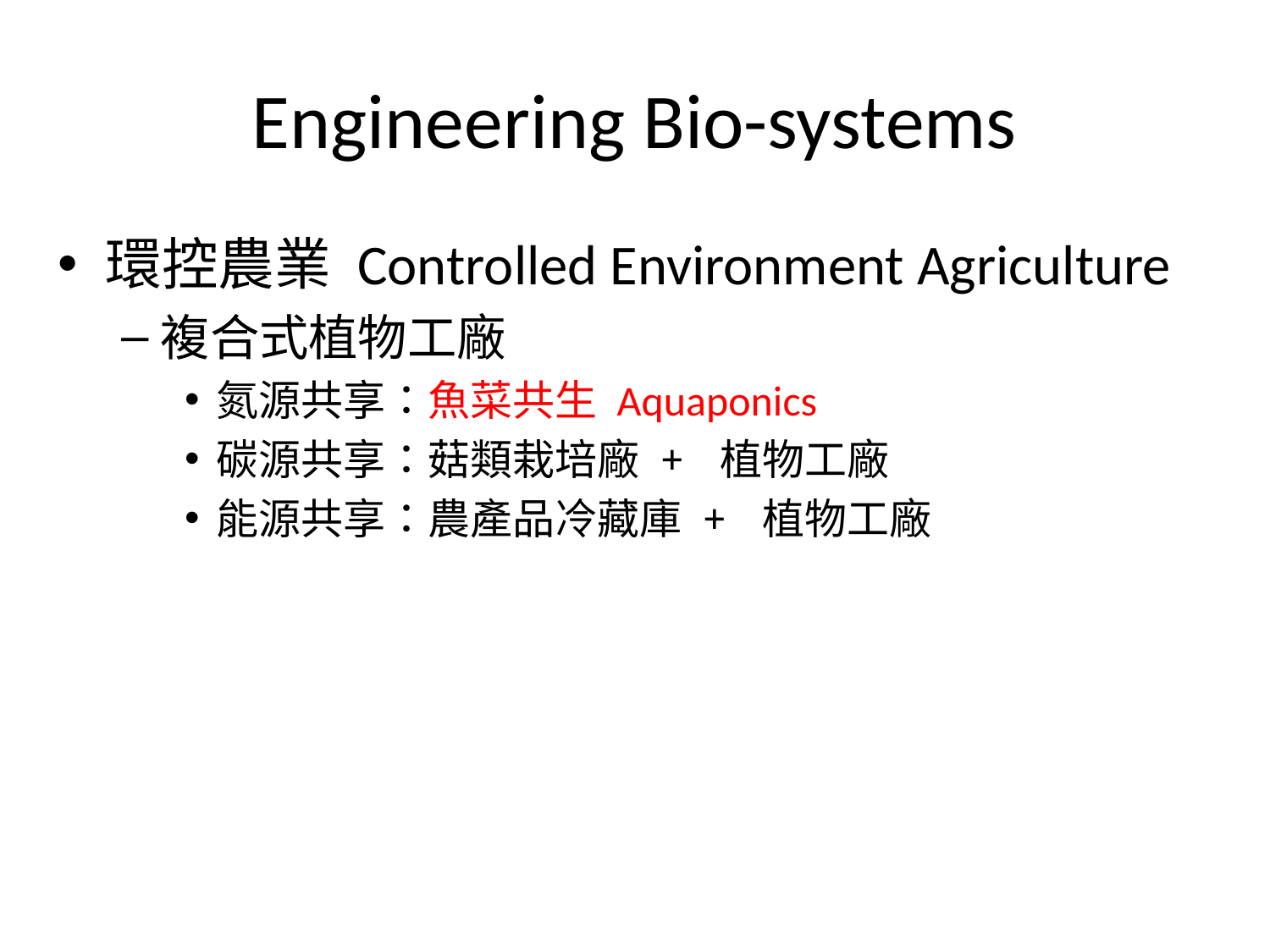

# Engineering Bio-systems
環控農業 Controlled Environment Agriculture
複合式植物工廠
氮源共享：魚菜共生 Aquaponics
碳源共享：菇類栽培廠 + 植物工廠
能源共享：農產品冷藏庫 + 植物工廠